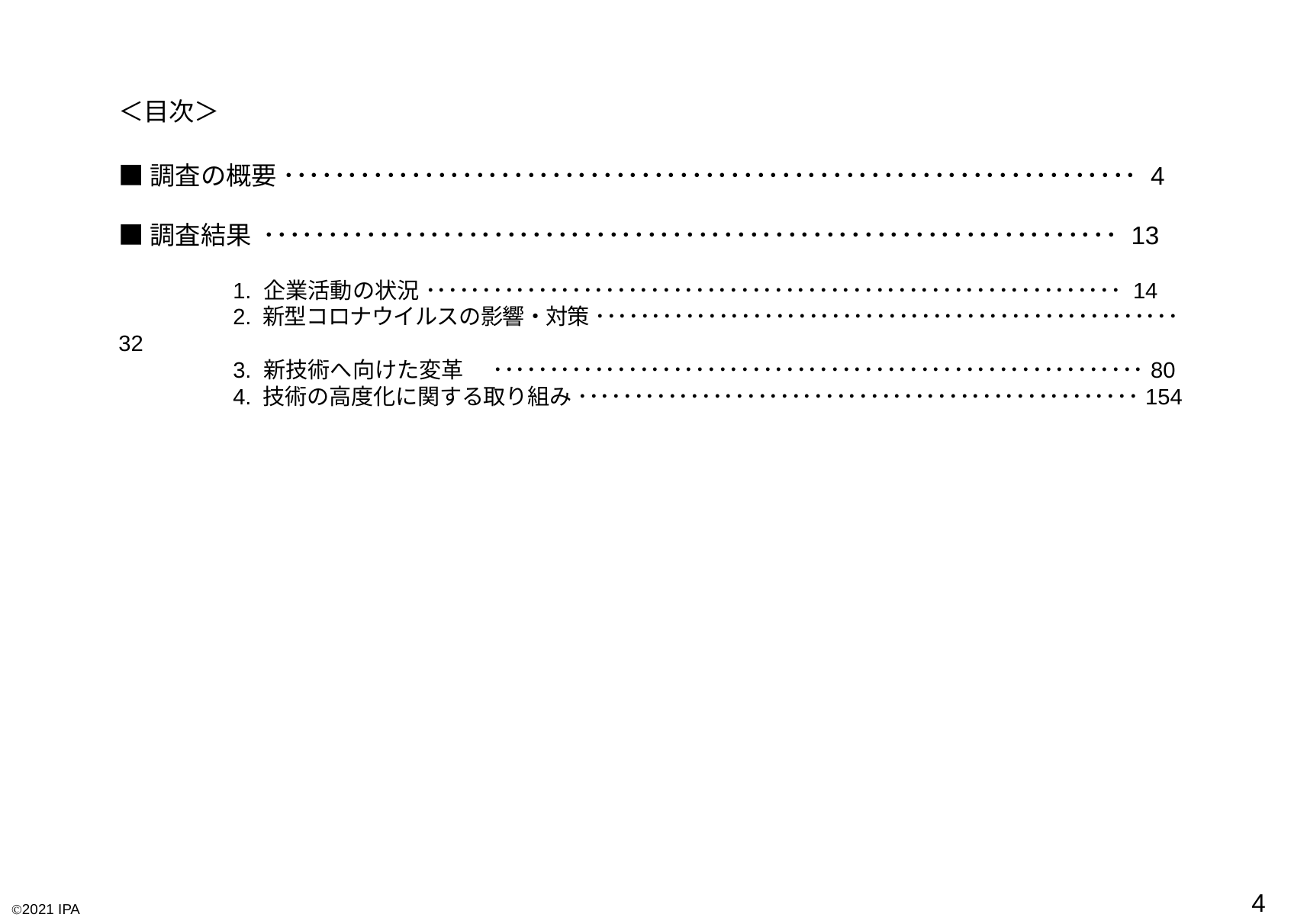

＜目次＞

■調査の概要 ･･･････････････････････････････････････････････････････････････････ 4

■調査結果  ･･･････････････････････････････････････････････････････････････････ 13

	1. 企業活動の状況 ･･････････････････････････････････････････････････････････････ 14
	2. 新型コロナウイルスの影響・対策 ････････････････････････････････････････････････････32
	3. 新技術へ向けた変革 　･･････････････････････････････････････････････････････････80
	4. 技術の高度化に関する取り組み ･･････････････････････････････････････････････････154